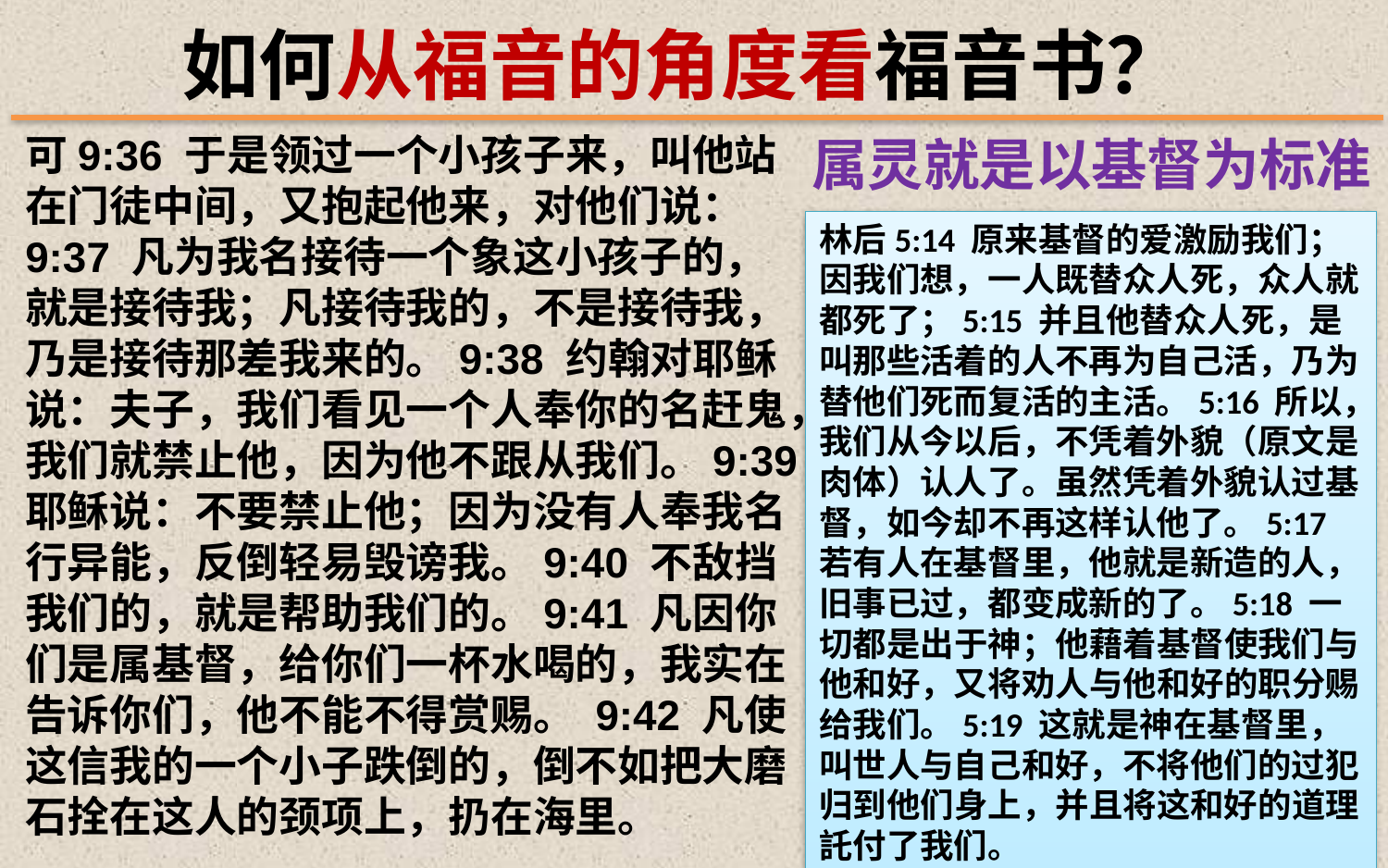

如何从福音的角度看福音书？
可9:36 于是领过一个小孩子来，叫他站在门徒中间，又抱起他来，对他们说：9:37 凡为我名接待一个象这小孩子的，就是接待我；凡接待我的，不是接待我，乃是接待那差我来的。9:38 约翰对耶稣说：夫子，我们看见一个人奉你的名赶鬼，我们就禁止他，因为他不跟从我们。9:39 耶稣说：不要禁止他；因为没有人奉我名行异能，反倒轻易毁谤我。9:40 不敌挡我们的，就是帮助我们的。9:41 凡因你们是属基督，给你们一杯水喝的，我实在告诉你们，他不能不得赏赐。 9:42 凡使这信我的一个小子跌倒的，倒不如把大磨石拴在这人的颈项上，扔在海里。
属灵就是以基督为标准
林后5:14 原来基督的爱激励我们；因我们想，一人既替众人死，众人就都死了；5:15 并且他替众人死，是叫那些活着的人不再为自己活，乃为替他们死而复活的主活。5:16 所以，我们从今以后，不凭着外貌（原文是肉体）认人了。虽然凭着外貌认过基督，如今却不再这样认他了。5:17 若有人在基督里，他就是新造的人，旧事已过，都变成新的了。5:18 一切都是出于神；他藉着基督使我们与他和好，又将劝人与他和好的职分赐给我们。5:19 这就是神在基督里，叫世人与自己和好，不将他们的过犯归到他们身上，并且将这和好的道理託付了我们。